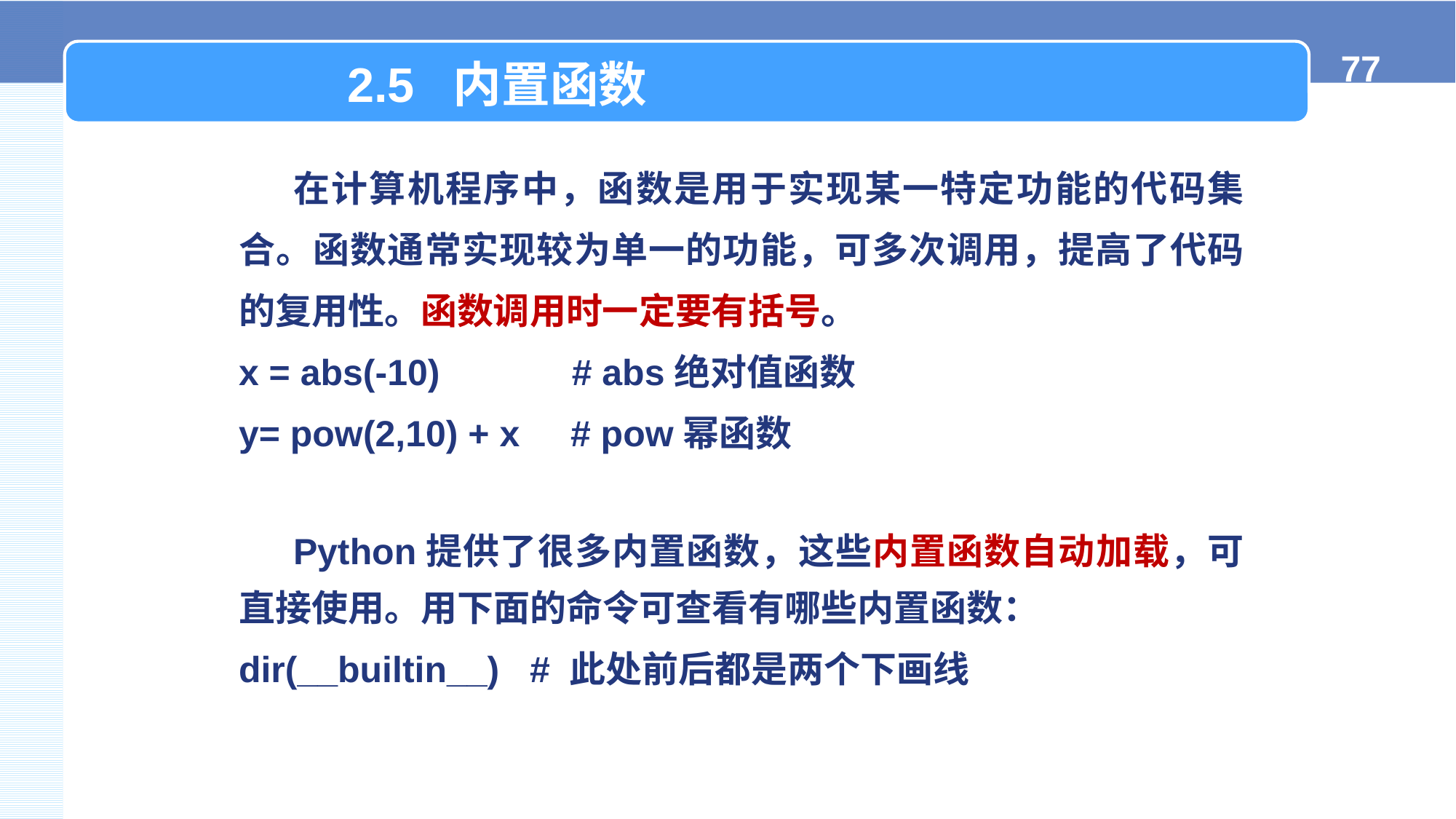

2.5  内置函数
在计算机程序中，函数是用于实现某一特定功能的代码集合。函数通常实现较为单一的功能，可多次调用，提高了代码的复用性。函数调用时一定要有括号。
x = abs(-10)             # abs绝对值函数
y= pow(2,10) + x     # pow幂函数

Python提供了很多内置函数，这些内置函数自动加载，可直接使用。用下面的命令可查看有哪些内置函数：
dir(__builtin__)   # 此处前后都是两个下画线